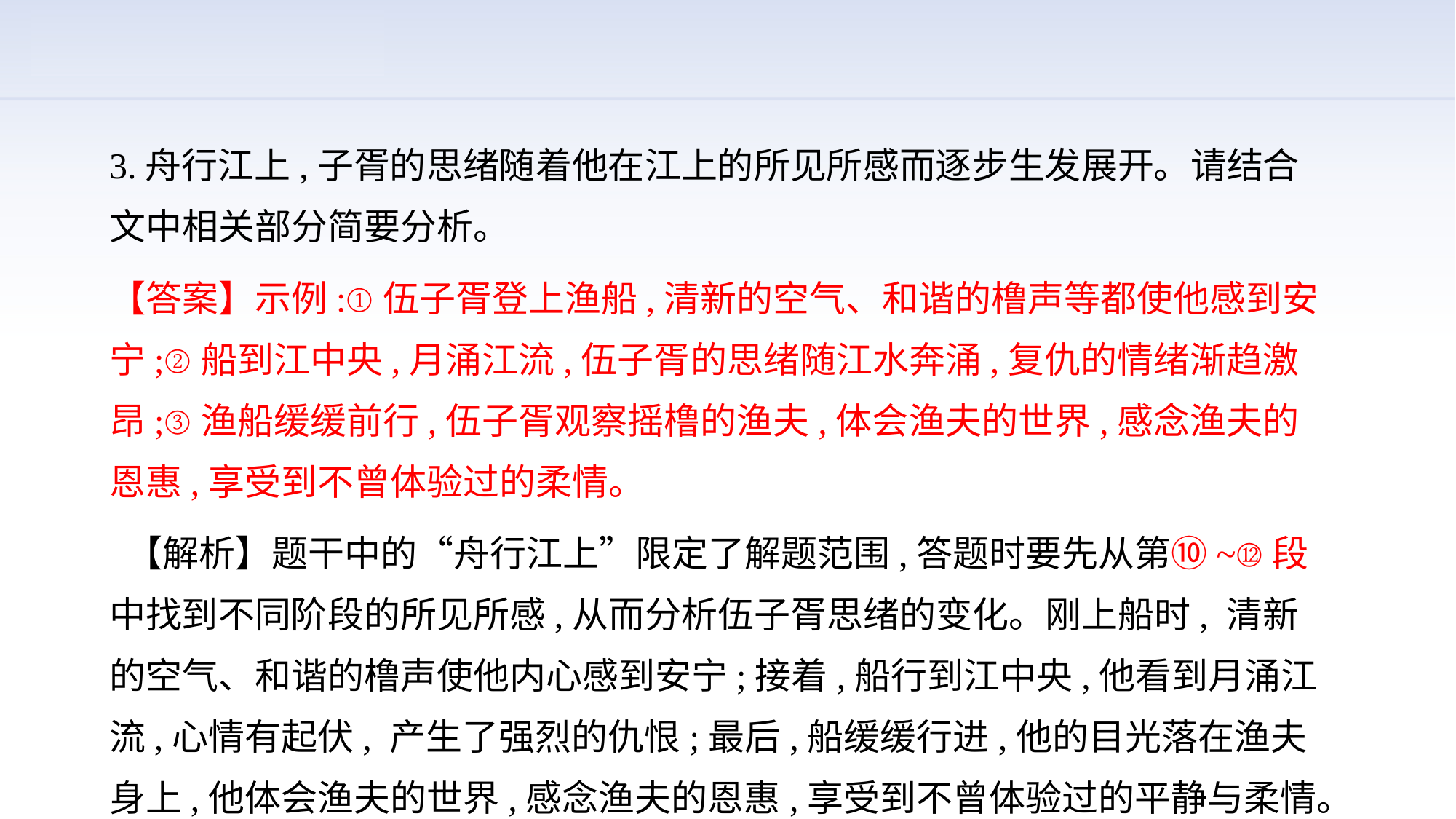

3.舟行江上,子胥的思绪随着他在江上的所见所感而逐步生发展开。请结合文中相关部分简要分析。

【答案】示例:①伍子胥登上渔船,清新的空气、和谐的橹声等都使他感到安宁;②船到江中央,月涌江流,伍子胥的思绪随江水奔涌,复仇的情绪渐趋激昂;③渔船缓缓前行,伍子胥观察摇橹的渔夫,体会渔夫的世界,感念渔夫的恩惠,享受到不曾体验过的柔情。
 【解析】题干中的“舟行江上”限定了解题范围,答题时要先从第⑩~⑫段中找到不同阶段的所见所感,从而分析伍子胥思绪的变化。刚上船时, 清新的空气、和谐的橹声使他内心感到安宁;接着,船行到江中央,他看到月涌江流,心情有起伏, 产生了强烈的仇恨;最后,船缓缓行进,他的目光落在渔夫身上,他体会渔夫的世界,感念渔夫的恩惠,享受到不曾体验过的平静与柔情。